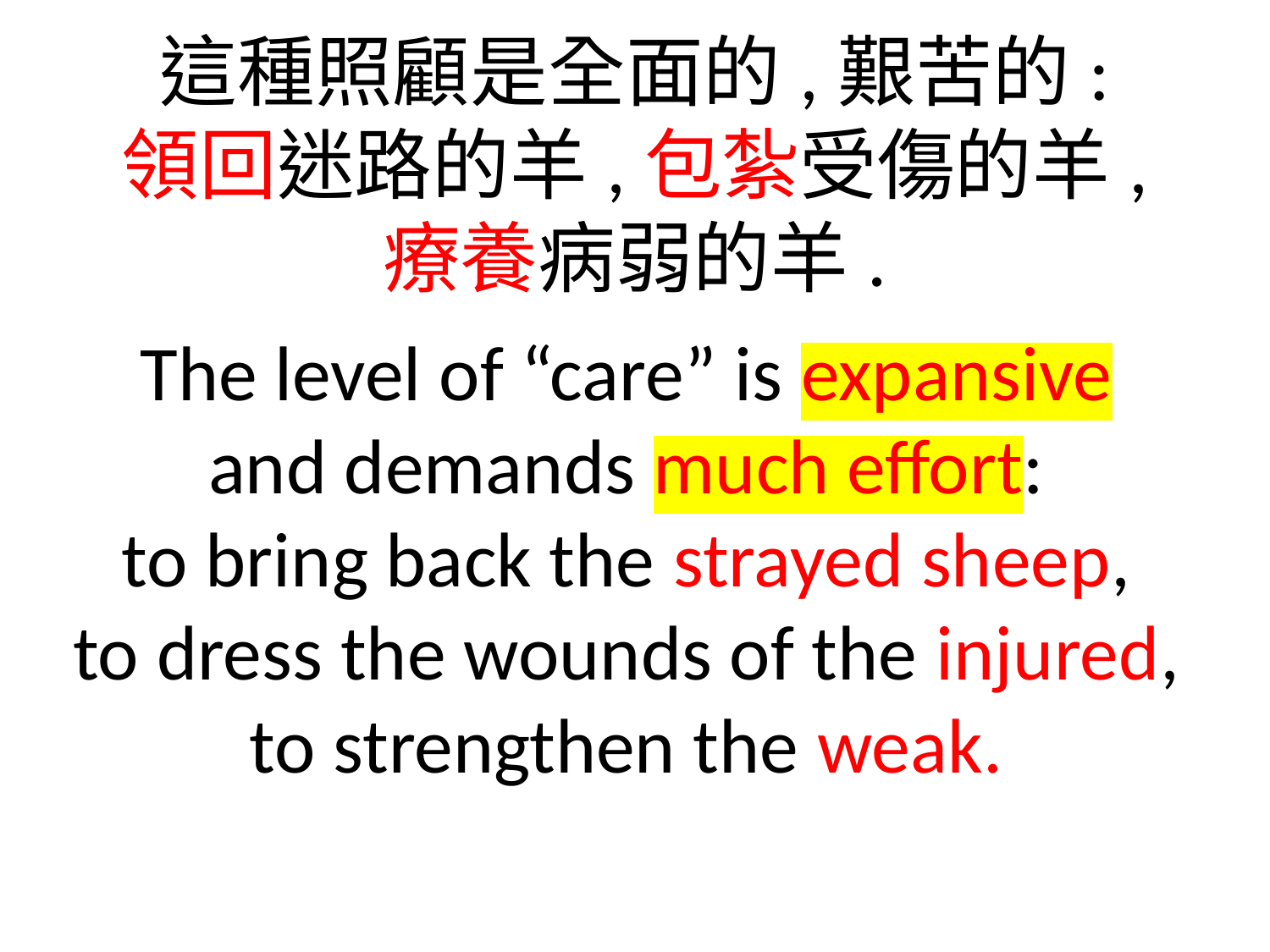

這種照顧是全面的,艱苦的:
領回迷路的羊,包紮受傷的羊,
療養病弱的羊.
The level of “care” is expansive
and demands much effort:
to bring back the strayed sheep,
to dress the wounds of the injured,
to strengthen the weak.